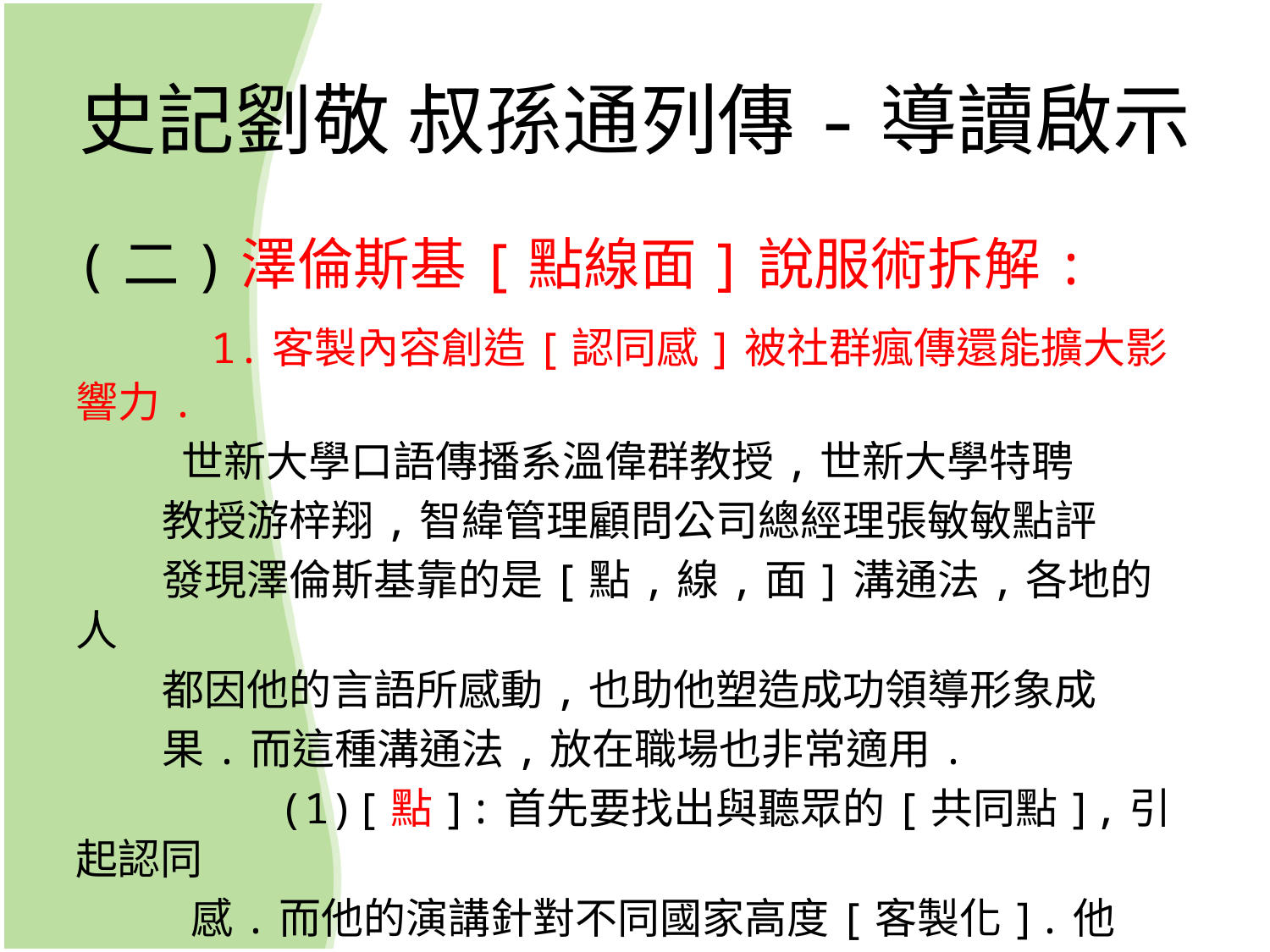

# 史記劉敬 叔孫通列傳-導讀啟示
(二)澤倫斯基[點線面]說服術拆解:
    1.客製內容創造[認同感]被社群瘋傳還能擴大影響力.
          世新大學口語傳播系溫偉群教授,世新大學特聘
        教授游梓翔,智緯管理顧問公司總經理張敏敏點評
        發現澤倫斯基靠的是[點,線,面]溝通法,各地的人
        都因他的言語所感動,也助他塑造成功領導形象成
        果.而這種溝通法,放在職場也非常適用.
        (1)[點]:首先要找出與聽眾的[共同點],引起認同
           感.而他的演講針對不同國家高度[客製化].他
           和其幕僚團隊用心在演講中埋下與聽眾的相似
           之處.